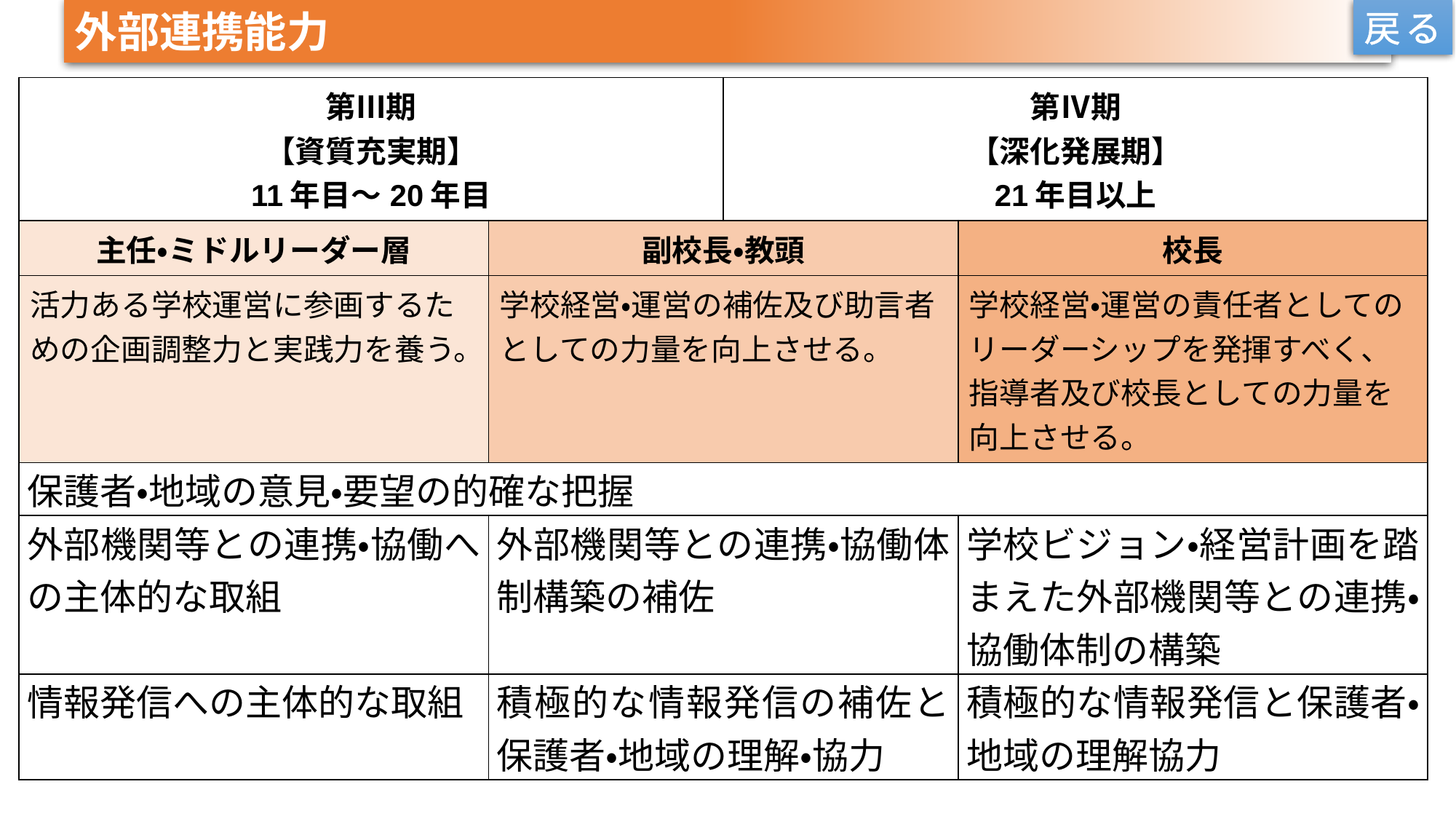

外部連携能力
戻る
| 第Ⅲ期 【資質充実期】 11年目～20年目 |  | 第Ⅳ期 【深化発展期】 21年目以上 |  |
| --- | --- | --- | --- |
| 主任・ミドルリーダー層 | 副校長・教頭 |  | 校長 |
| 活力ある学校運営に参画するための企画調整力と実践力を養う。 | 学校経営・運営の補佐及び助言者としての力量を向上させる。 |  | 学校経営・運営の責任者としてのリーダーシップを発揮すべく、指導者及び校長としての力量を向上させる。 |
| 保護者・地域の意見・要望の的確な把握 |  |  |  |
| 外部機関等との連携・協働への主体的な取組 | 外部機関等との連携・協働体制構築の補佐 |  | 学校ビジョン・経営計画を踏まえた外部機関等との連携・協働体制の構築 |
| 情報発信への主体的な取組 | 積極的な情報発信の補佐と保護者・地域の理解・協力 |  | 積極的な情報発信と保護者・地域の理解協力 |